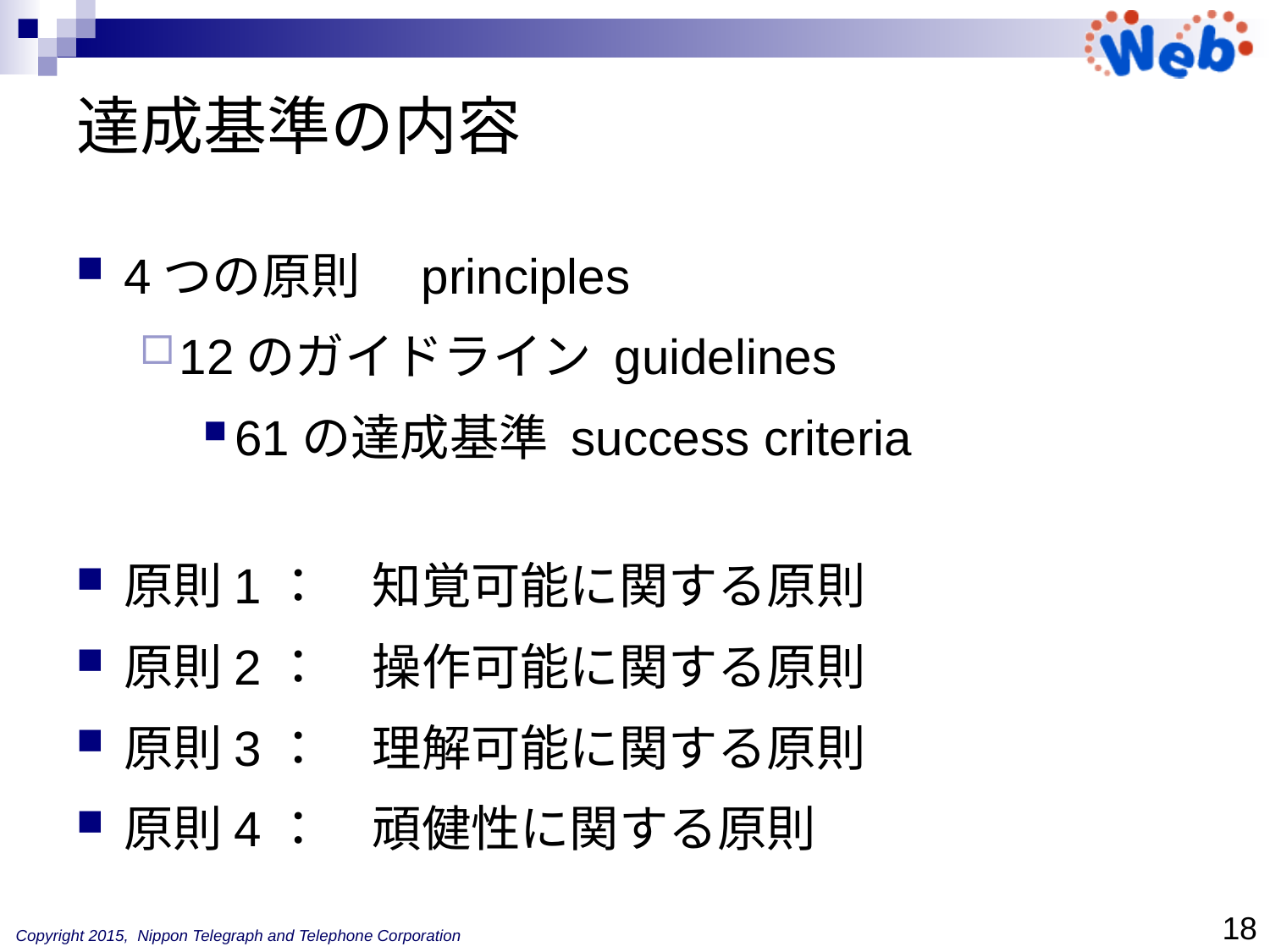

# 達成基準の内容
4つの原則　principles
12のガイドライン guidelines
61の達成基準 success criteria

原則1：　知覚可能に関する原則
原則2：　操作可能に関する原則
原則3：　理解可能に関する原則
原則4：　頑健性に関する原則
18